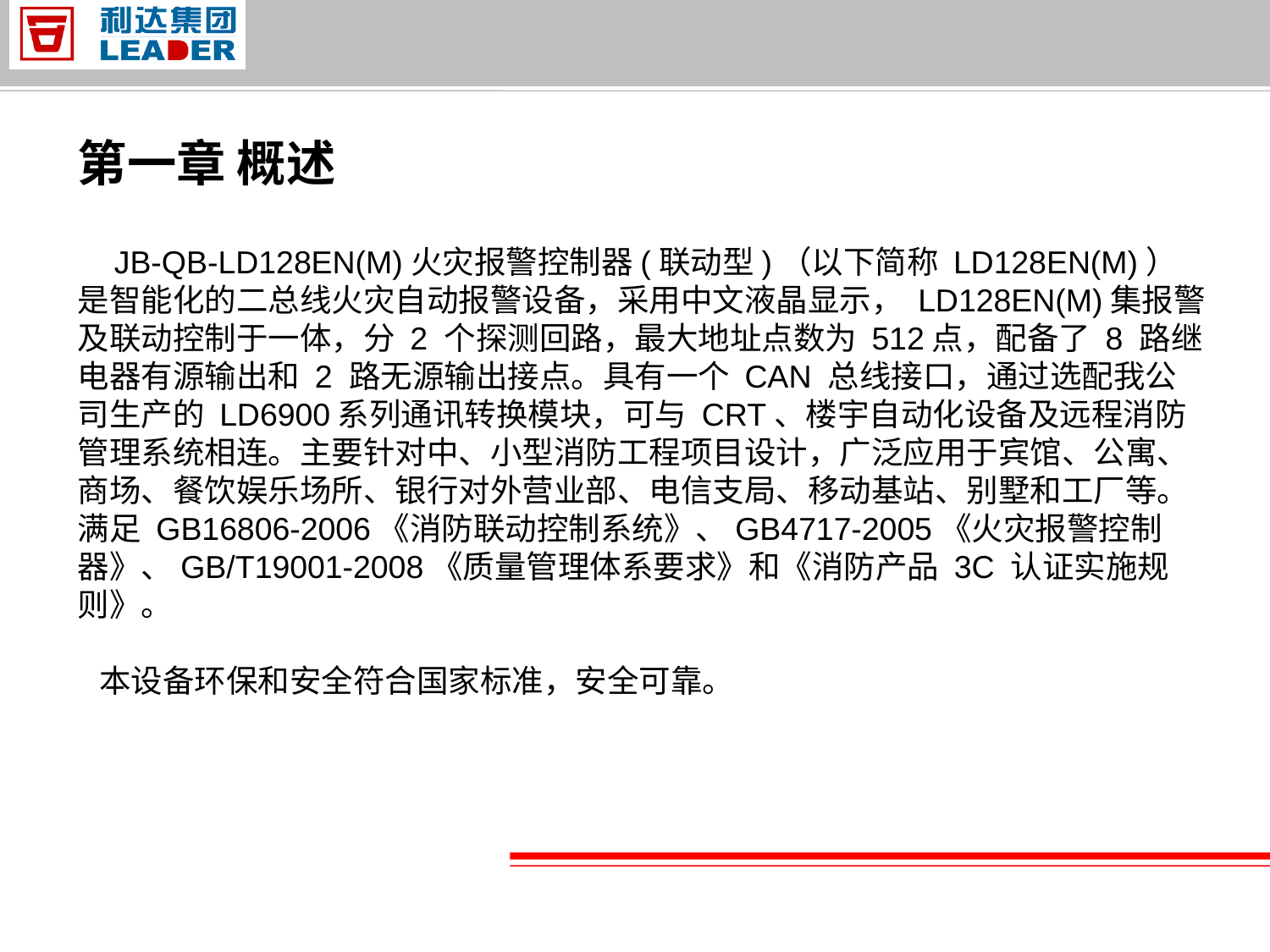

第一章 概述
    JB-QB-LD128EN(M)火灾报警控制器(联动型)（以下简称 LD128EN(M)）是智能化的二总线火灾自动报警设备，采用中文液晶显示， LD128EN(M)集报警及联动控制于一体，分 2 个探测回路，最大地址点数为 512点，配备了 8 路继电器有源输出和 2 路无源输出接点。具有一个 CAN 总线接口，通过选配我公司生产的 LD6900系列通讯转换模块，可与 CRT、楼宇自动化设备及远程消防管理系统相连。主要针对中、小型消防工程项目设计，广泛应用于宾馆、公寓、商场、餐饮娱乐场所、银行对外营业部、电信支局、移动基站、别墅和工厂等。满足 GB16806-2006《消防联动控制系统》、GB4717-2005《火灾报警控制器》、GB/T19001-2008《质量管理体系要求》和《消防产品 3C 认证实施规则》。
   本设备环保和安全符合国家标准，安全可靠。